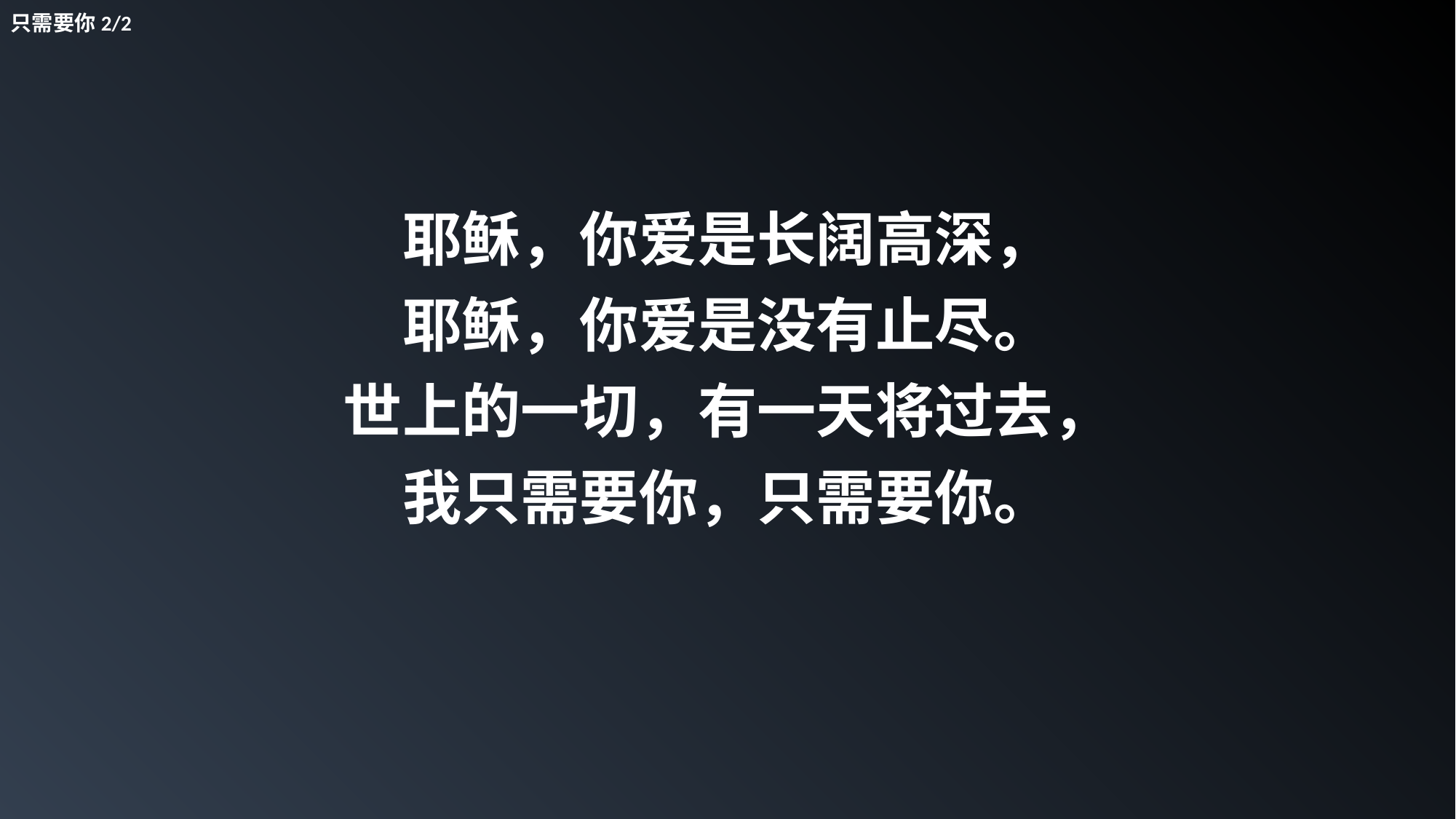

只需要你2/2
耶稣，你爱是长阔高深，
耶稣，你爱是没有止尽。
世上的一切，有一天将过去，
我只需要你，只需要你。